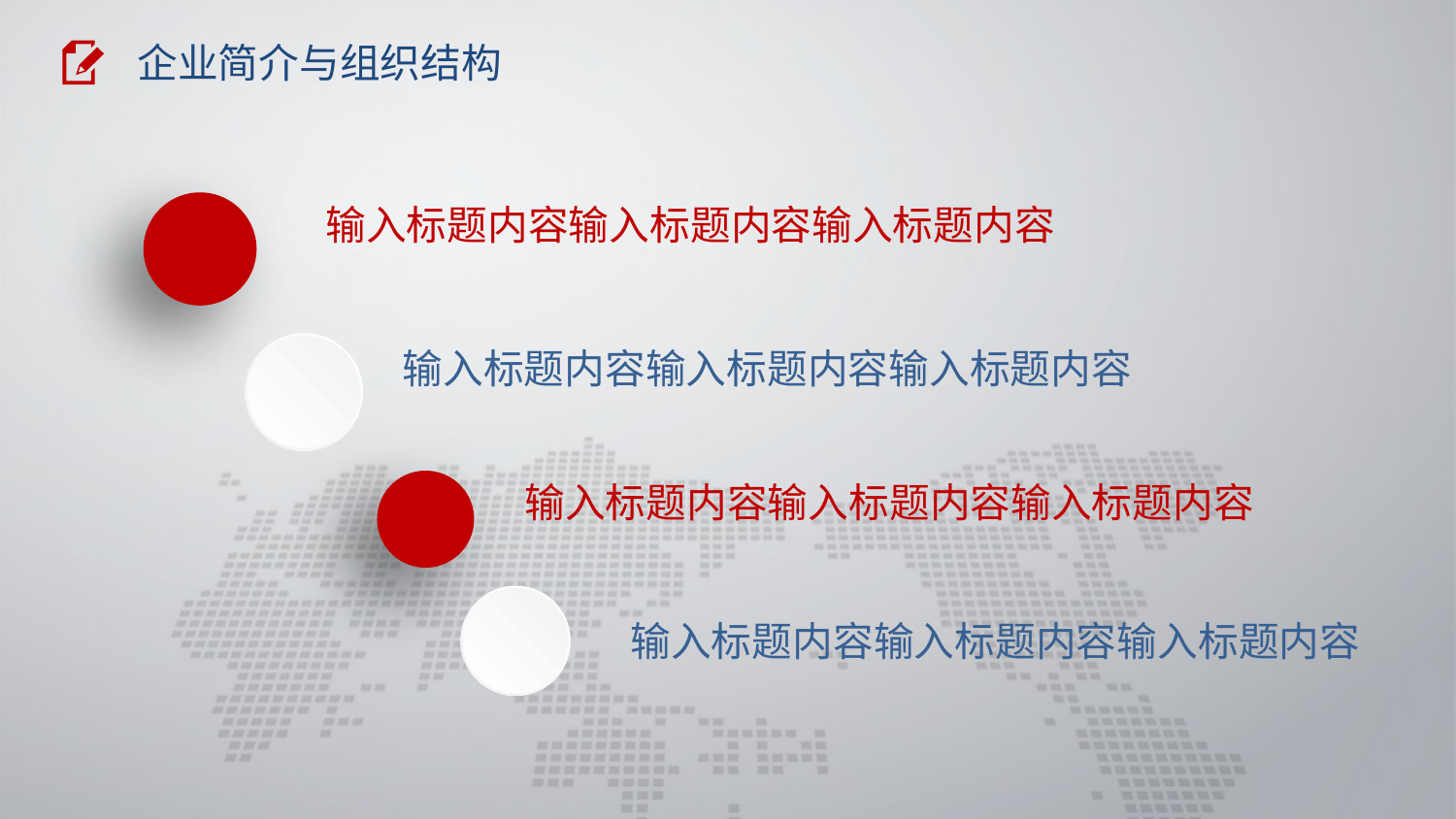

企业简介与组织结构

输入标题内容输入标题内容输入标题内容

输入标题内容输入标题内容输入标题内容
输入标题内容输入标题内容输入标题内容

输入标题内容输入标题内容输入标题内容
延时符